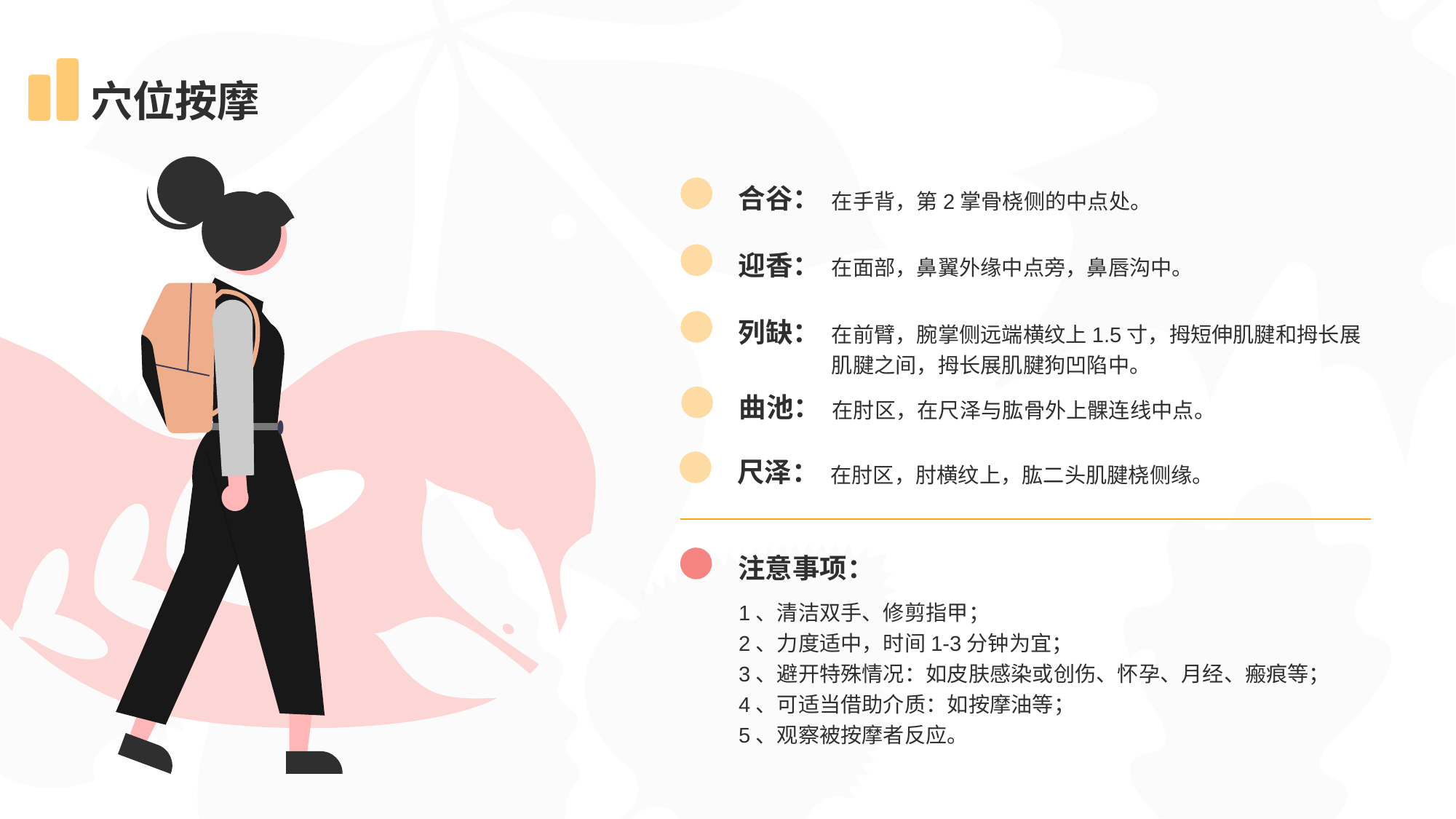

# 穴位按摩

合谷：
在手背，第2掌骨桡侧的中点处。

迎香：
在面部，鼻翼外缘中点旁，鼻唇沟中。

列缺：
在前臂，腕掌侧远端横纹上1.5寸，拇短伸肌腱和拇长展肌腱之间，拇长展肌腱狗凹陷中。

曲池：
在肘区，在尺泽与肱骨外上髁连线中点。

尺泽：
在肘区，肘横纹上，肱二头肌腱桡侧缘。

注意事项：

1、清洁双手、修剪指甲；
2、力度适中，时间1-3分钟为宜；
3、避开特殊情况：如皮肤感染或创伤、怀孕、月经、瘢痕等；
4、可适当借助介质：如按摩油等；
5、观察被按摩者反应。